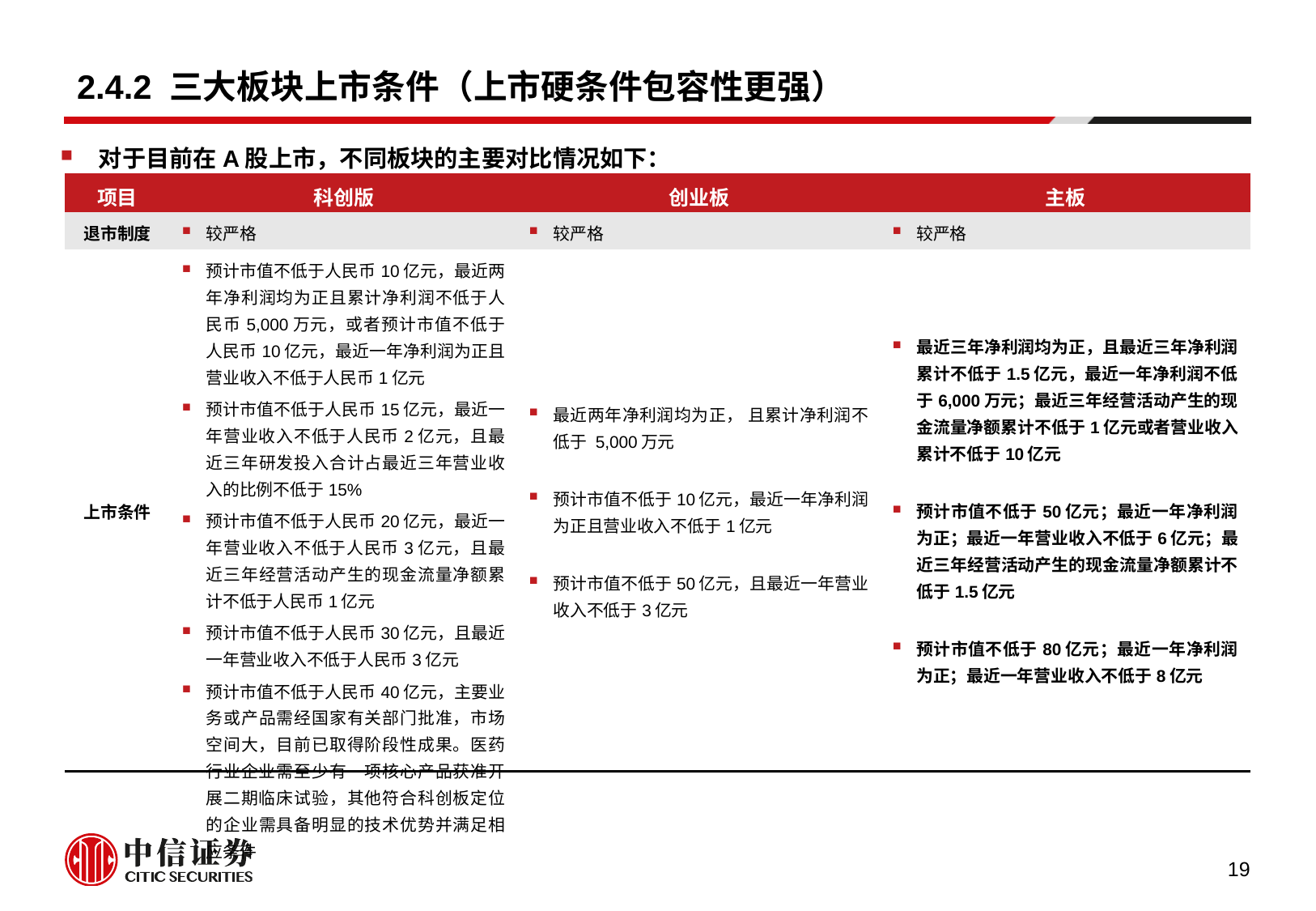

# 2.4.2 三大板块上市条件（上市硬条件包容性更强）
对于目前在A股上市，不同板块的主要对比情况如下：
| 项目 | 科创版 | 创业板 | 主板 |
| --- | --- | --- | --- |
| 退市制度 | 较严格 | 较严格 | 较严格 |
| 上市条件 | 预计市值不低于人民币10亿元，最近两年净利润均为正且累计净利润不低于人民币5,000万元，或者预计市值不低于人民币10亿元，最近一年净利润为正且营业收入不低于人民币1亿元 预计市值不低于人民币15亿元，最近一年营业收入不低于人民币2亿元，且最近三年研发投入合计占最近三年营业收入的比例不低于15% 预计市值不低于人民币20亿元，最近一年营业收入不低于人民币3亿元，且最近三年经营活动产生的现金流量净额累计不低于人民币1亿元 预计市值不低于人民币30亿元，且最近一年营业收入不低于人民币3亿元 预计市值不低于人民币40亿元，主要业务或产品需经国家有关部门批准，市场空间大，目前已取得阶段性成果。医药行业企业需至少有一项核心产品获准开展二期临床试验，其他符合科创板定位的企业需具备明显的技术优势并满足相应条件 | 最近两年净利润均为正， 且累计净利润不低于 5,000万元 预计市值不低于10亿元，最近一年净利润为正且营业收入不低于1亿元 预计市值不低于50亿元，且最近一年营业收入不低于3亿元 | 最近三年净利润均为正，且最近三年净利润累计不低于1.5亿元，最近一年净利润不低于6,000万元；最近三年经营活动产生的现金流量净额累计不低于1亿元或者营业收入累计不低于10亿元 预计市值不低于50亿元；最近一年净利润为正；最近一年营业收入不低于6亿元；最近三年经营活动产生的现金流量净额累计不低于1.5亿元 预计市值不低于80亿元；最近一年净利润为正；最近一年营业收入不低于8亿元 |